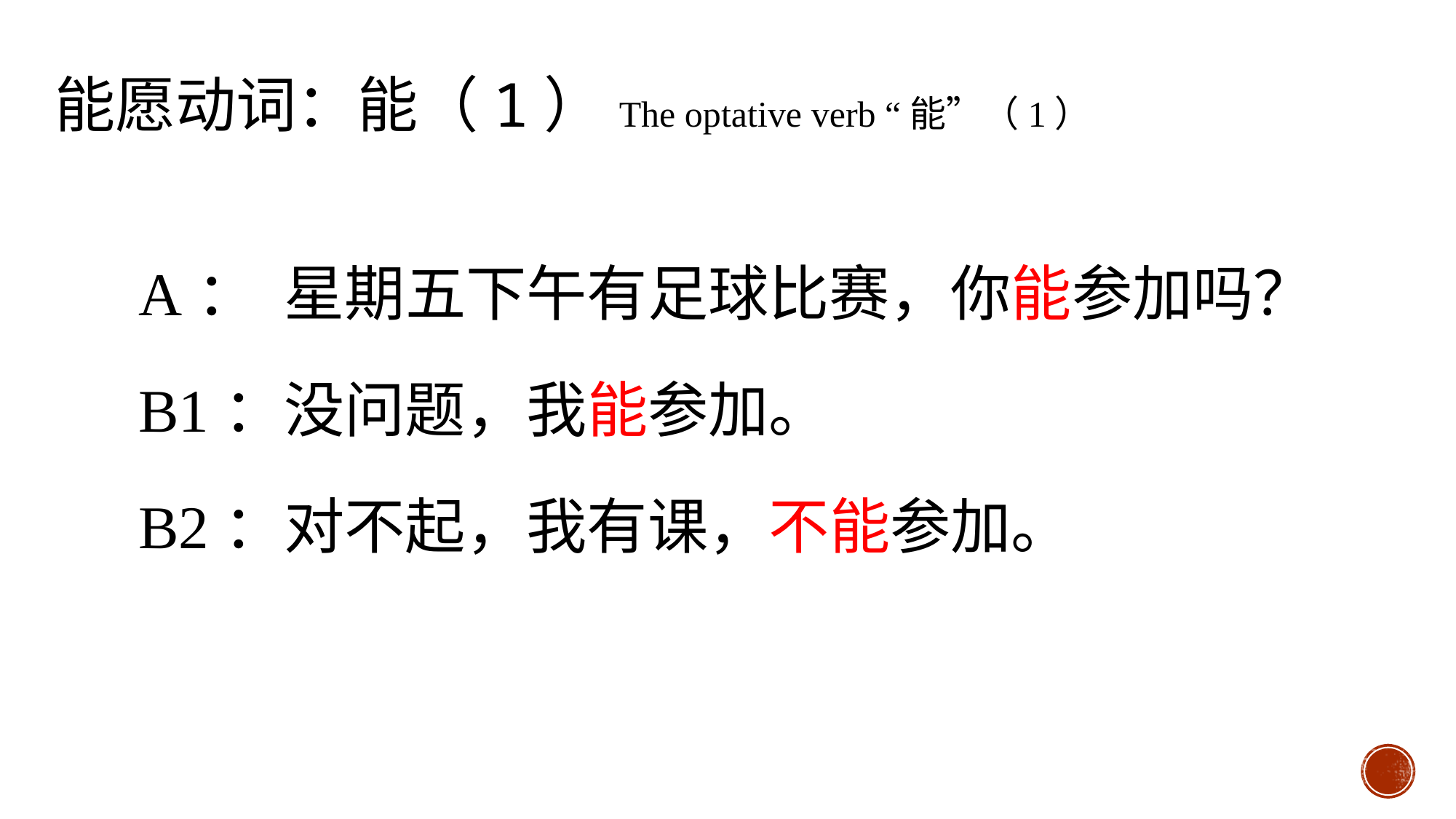

能愿动词：能（1）The optative verb “能”（1）
A：  星期五下午有足球比赛，你能参加吗？
B1：没问题，我能参加。
B2：对不起，我有课，不能参加。